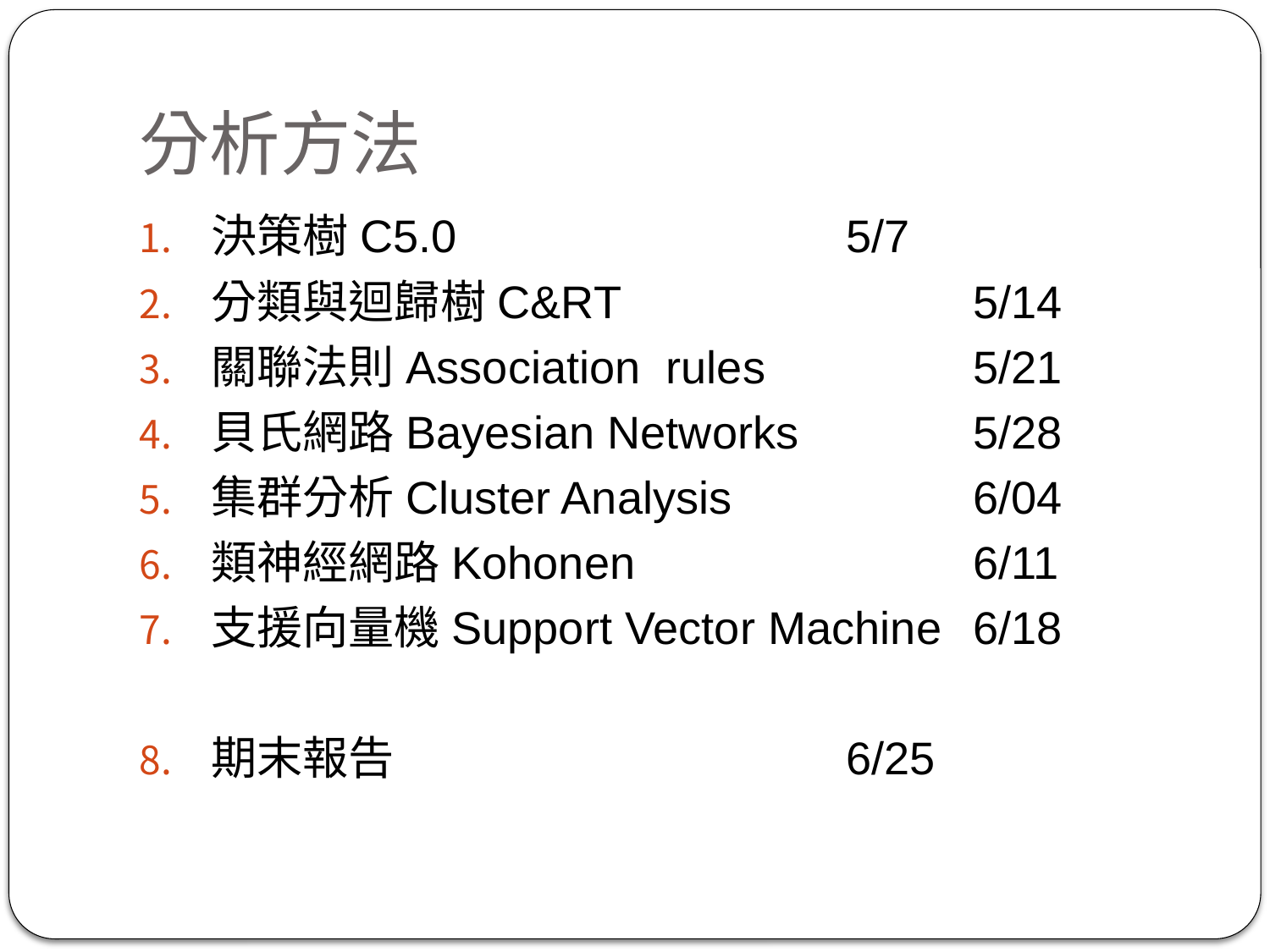

# 分析方法
決策樹C5.0				5/7
分類與迴歸樹C&RT			5/14
關聯法則Association  rules		5/21
貝氏網路Bayesian Networks		5/28
集群分析Cluster Analysis		6/04
類神經網路Kohonen			6/11
支援向量機Support Vector Machine	6/18

期末報告				6/25